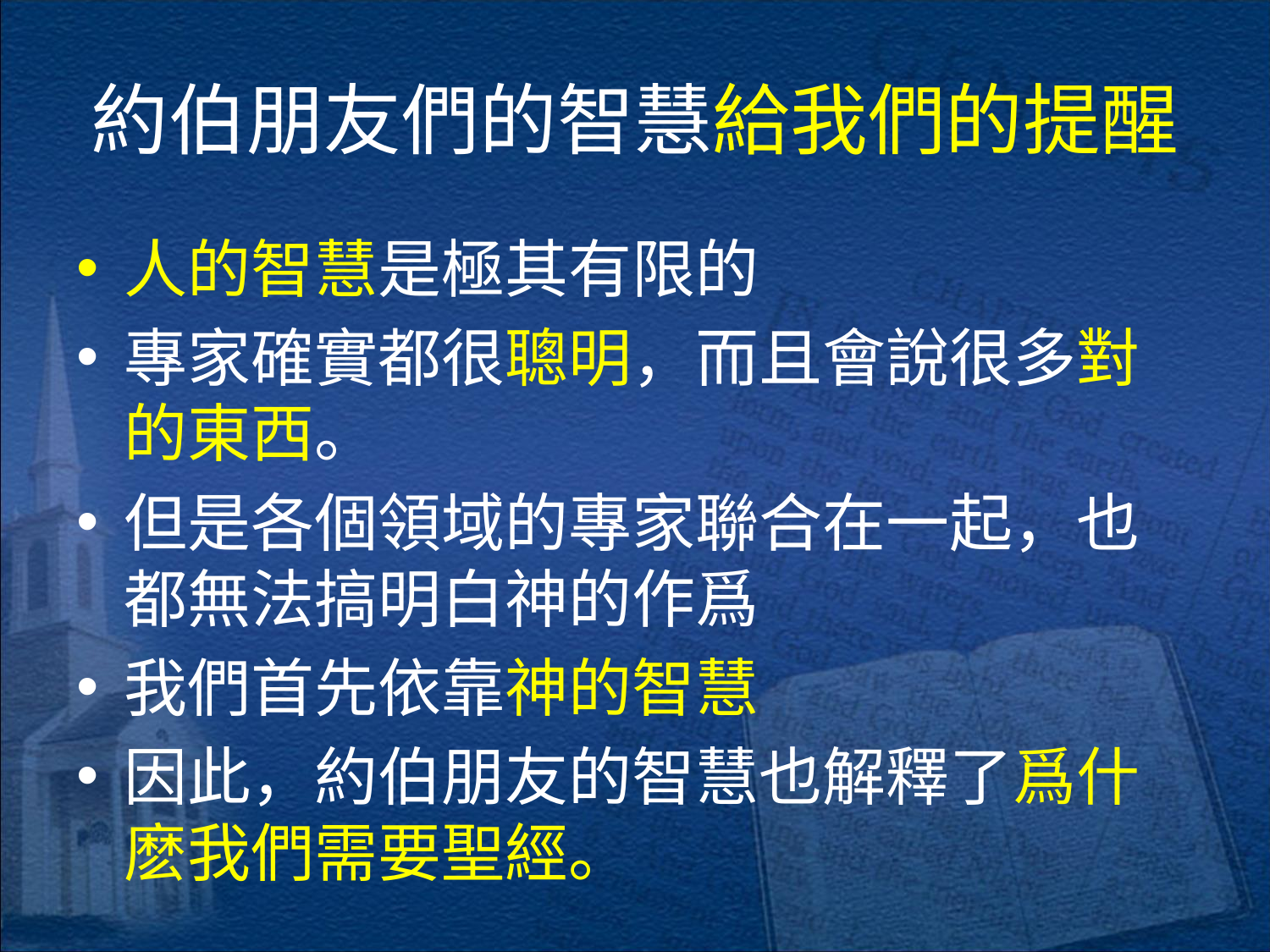

# 約伯朋友們的智慧給我們的提醒
人的智慧是極其有限的
專家確實都很聰明，而且會說很多對的東西。
但是各個領域的專家聯合在一起，也都無法搞明白神的作爲
我們首先依靠神的智慧
因此，約伯朋友的智慧也解釋了爲什麽我們需要聖經。